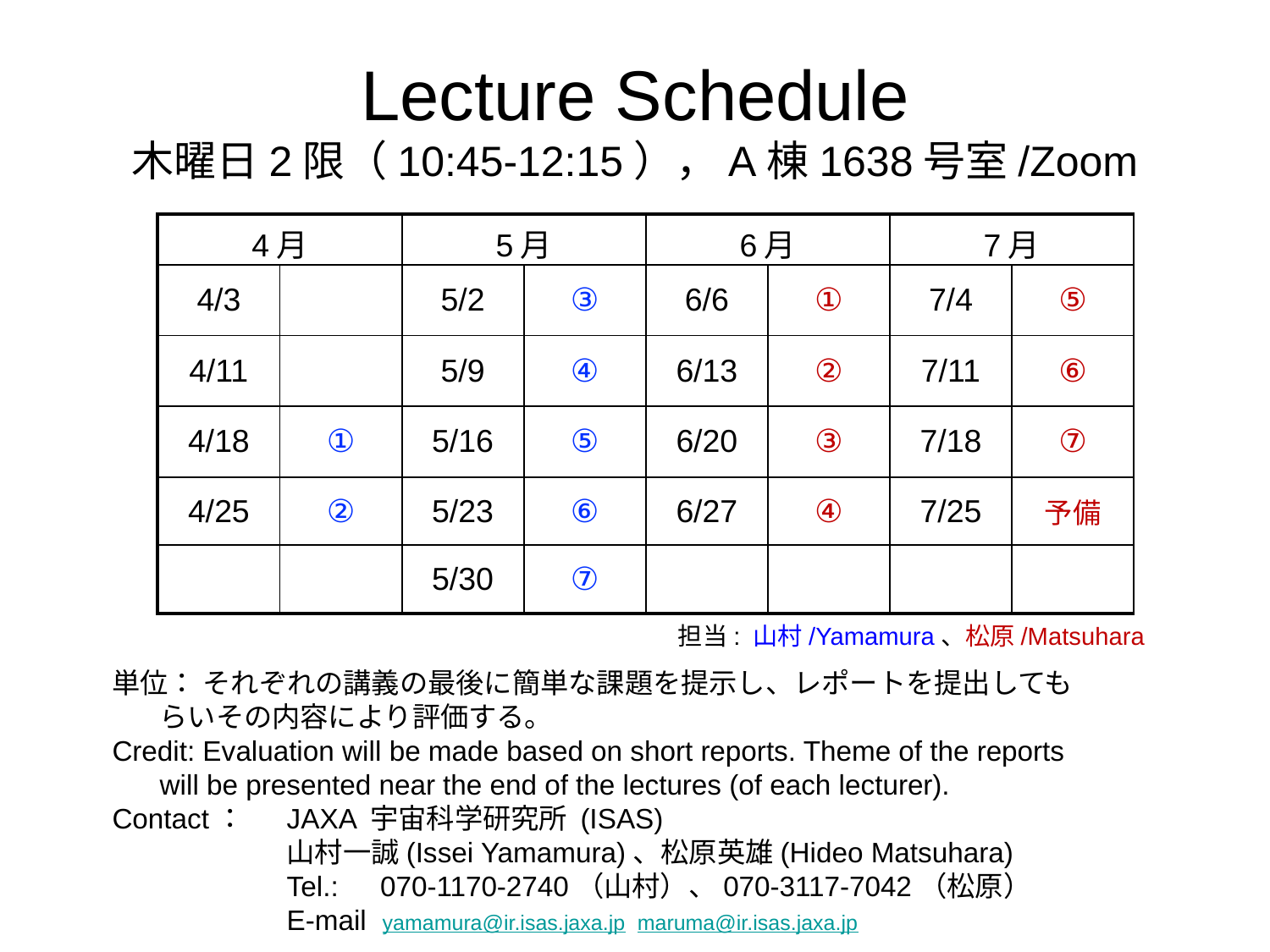

# Lecture Schedule 木曜日2限（10:45-12:15），A棟1638号室/Zoom
| 4月 |  | 5月 |  | 6月 |  | 7月 |  |
| --- | --- | --- | --- | --- | --- | --- | --- |
| 4/3 |  | 5/2 | ③ | 6/6 | ① | 7/4 | ⑤ |
| 4/11 |  | 5/9 | ④ | 6/13 | ② | 7/11 | ⑥ |
| 4/18 | ① | 5/16 | ⑤ | 6/20 | ③ | 7/18 | ⑦ |
| 4/25 | ② | 5/23 | ⑥ | 6/27 | ④ | 7/25 | 予備 |
|  |  | 5/30 | ⑦ |  |  |  |  |
担当: 山村/Yamamura、松原/Matsuhara
単位： それぞれの講義の最後に簡単な課題を提示し、レポートを提出してもらいその内容により評価する。
Credit: Evaluation will be made based on short reports. Theme of the reports will be presented near the end of the lectures (of each lecturer).
Contact：	JAXA 宇宙科学研究所 (ISAS)
	山村一誠(Issei Yamamura)、松原英雄(Hideo Matsuhara)
	Tel.:　070-1170-2740（山村）、070-3117-7042（松原）
	E-mail  yamamura@ir.isas.jaxa.jp  maruma@ir.isas.jaxa.jp